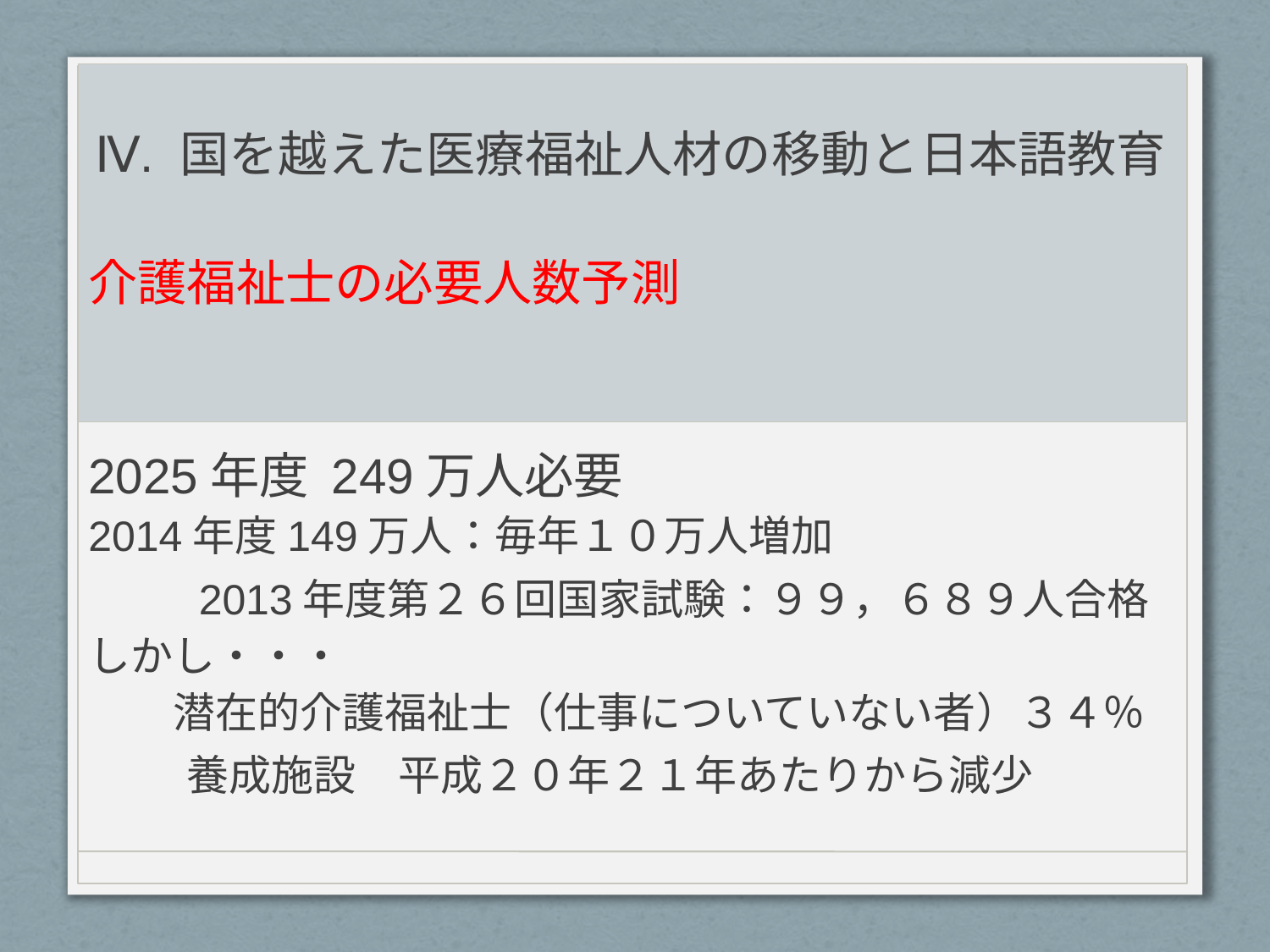

#
Ⅳ. 国を越えた医療福祉人材の移動と日本語教育

介護福祉士の必要人数予測

2025年度 249万人必要
2014年度149万人：毎年１０万人増加
　　2013年度第２６回国家試験：９９，６８９人合格
しかし・・・
　　潜在的介護福祉士（仕事についていない者）３４％
　　養成施設　平成２０年２１年あたりから減少